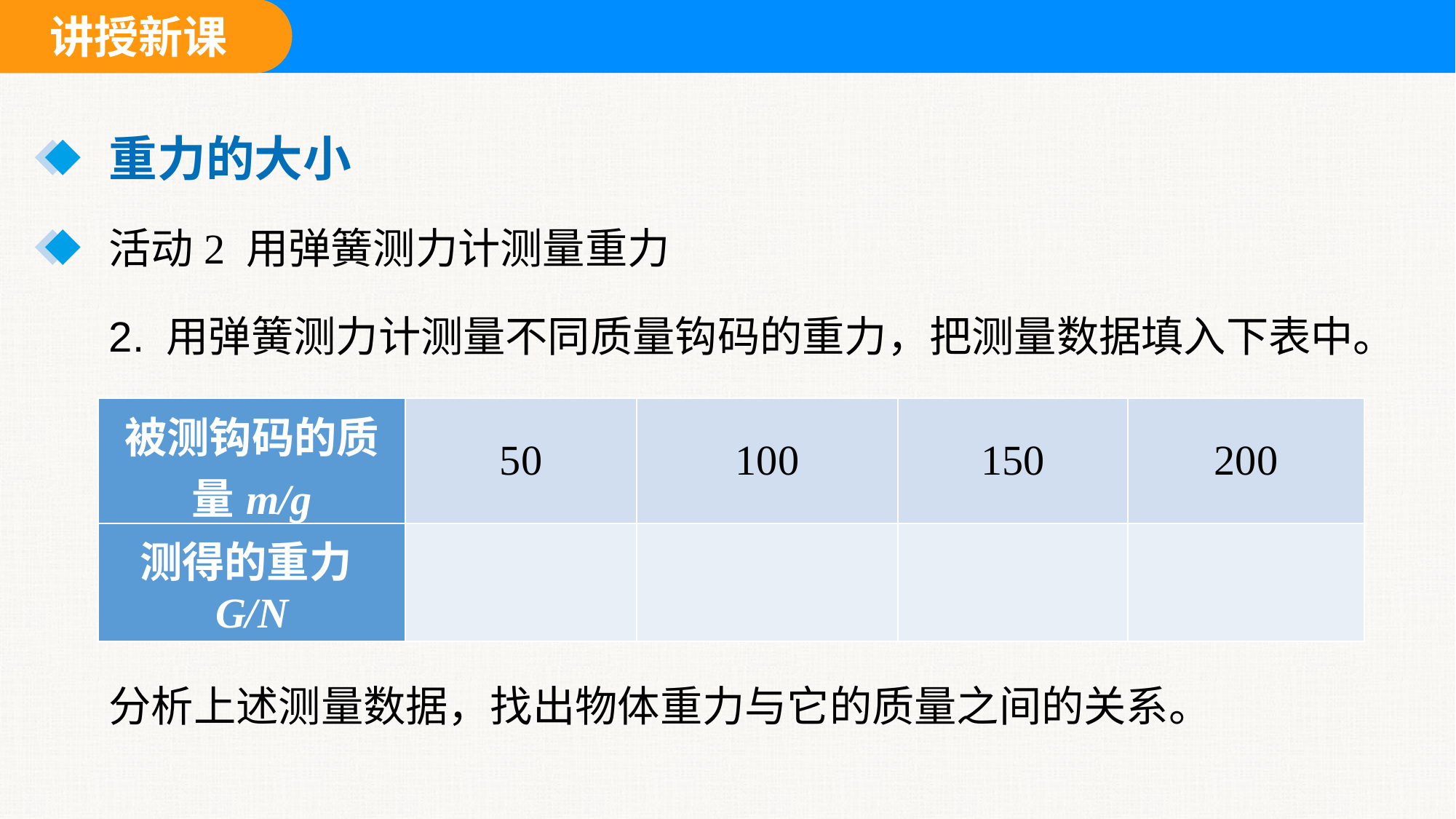

重力的大小

活动2 用弹簧测力计测量重力

2. 用弹簧测力计测量不同质量钩码的重力，把测量数据填入下表中。
| 被测钩码的质量m/g | 50 | 100 | 150 | 200 |
| --- | --- | --- | --- | --- |
| 测得的重力G/N |  |  |  |  |
分析上述测量数据，找出物体重力与它的质量之间的关系。